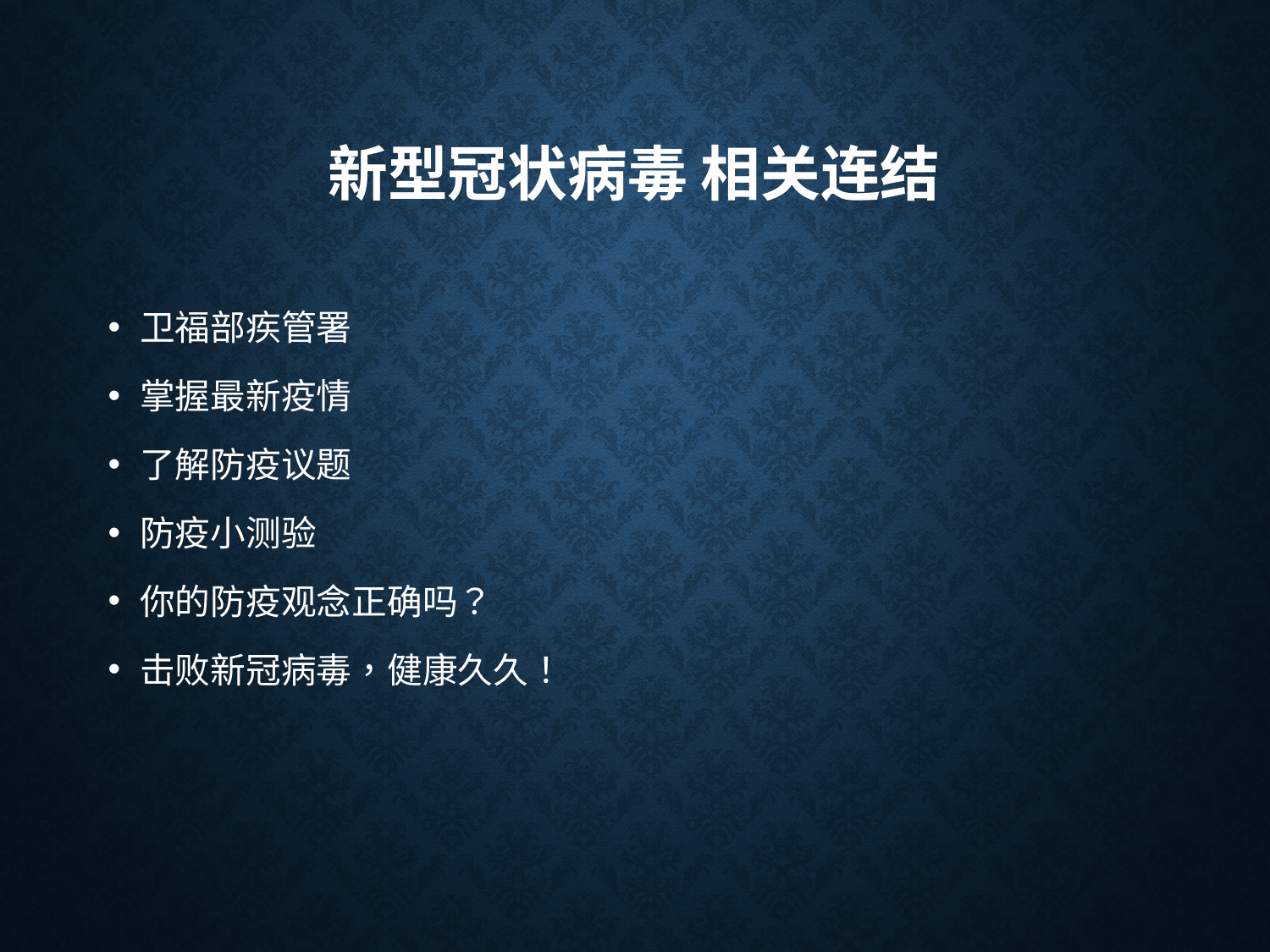

# 新型冠状病毒 相关连结
卫福部疾管署
掌握最新疫情
了解防疫议题
防疫小测验
你的防疫观念正确吗？
击败新冠病毒，健康久久！